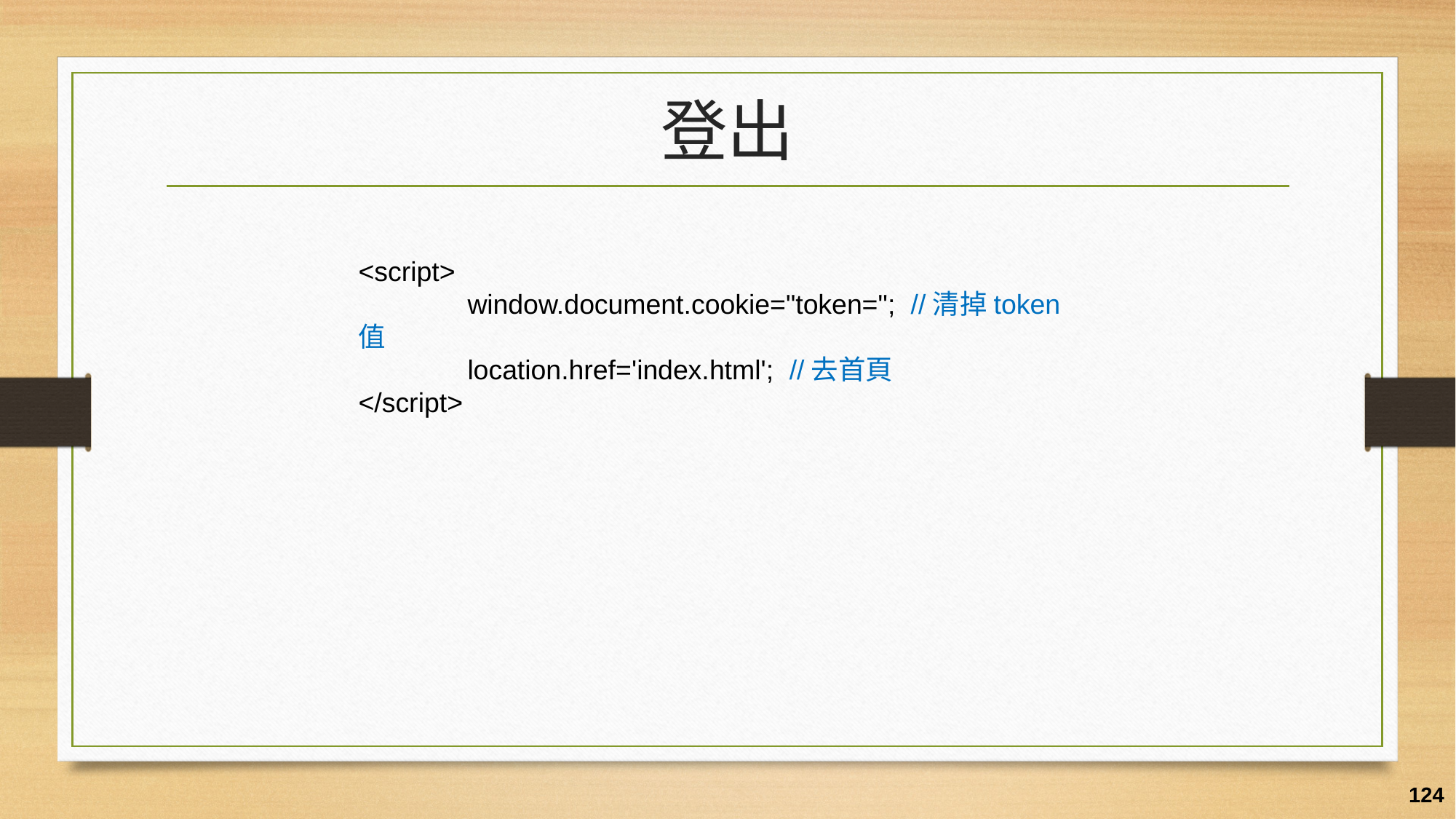

# 登出
<script>
	window.document.cookie="token=";  //清掉token值
	location.href='index.html';  //去首頁
</script>
124